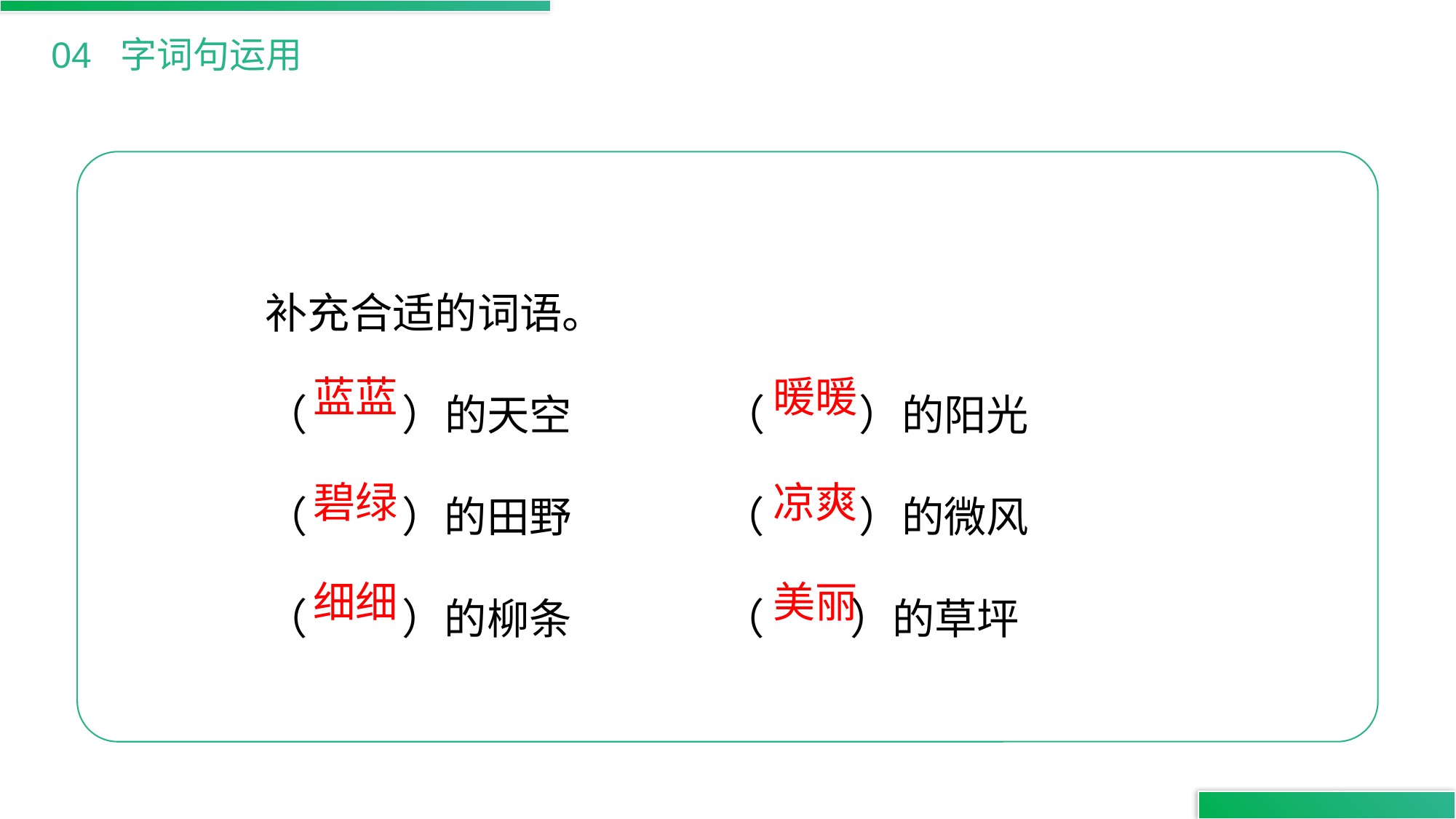

04  字词句运用
补充合适的词语。
（          ）的天空                （          ）的阳光
（          ）的田野                （          ）的微风
（          ）的柳条                （         ）的草坪
蓝蓝
暖暖
碧绿
凉爽
细细
美丽